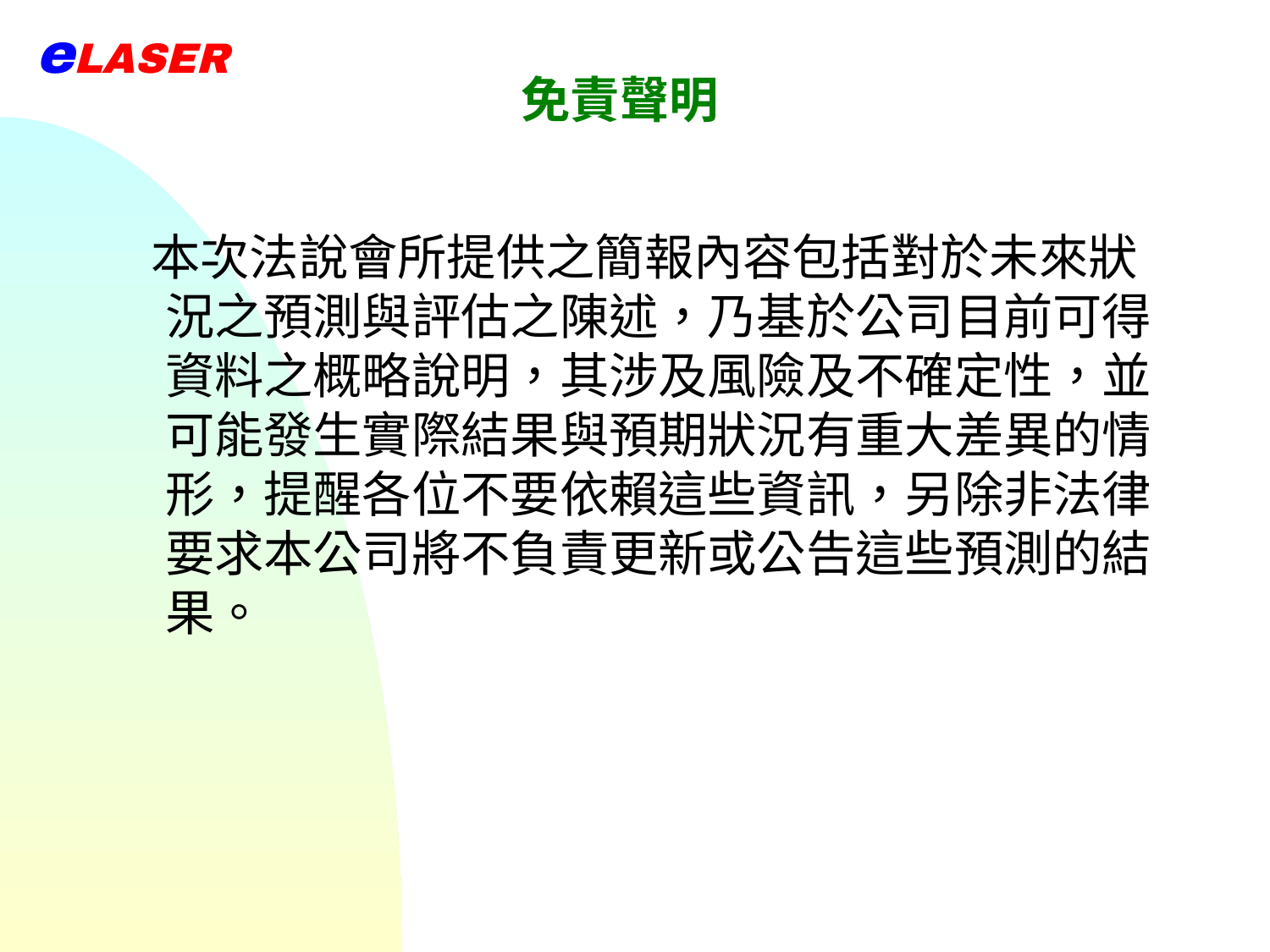

免責聲明
  本次法說會所提供之簡報內容包括對於未來狀況之預測與評估之陳述，乃基於公司目前可得資料之概略說明，其涉及風險及不確定性，並可能發生實際結果與預期狀況有重大差異的情形，提醒各位不要依賴這些資訊，另除非法律要求本公司將不負責更新或公告這些預測的結果。